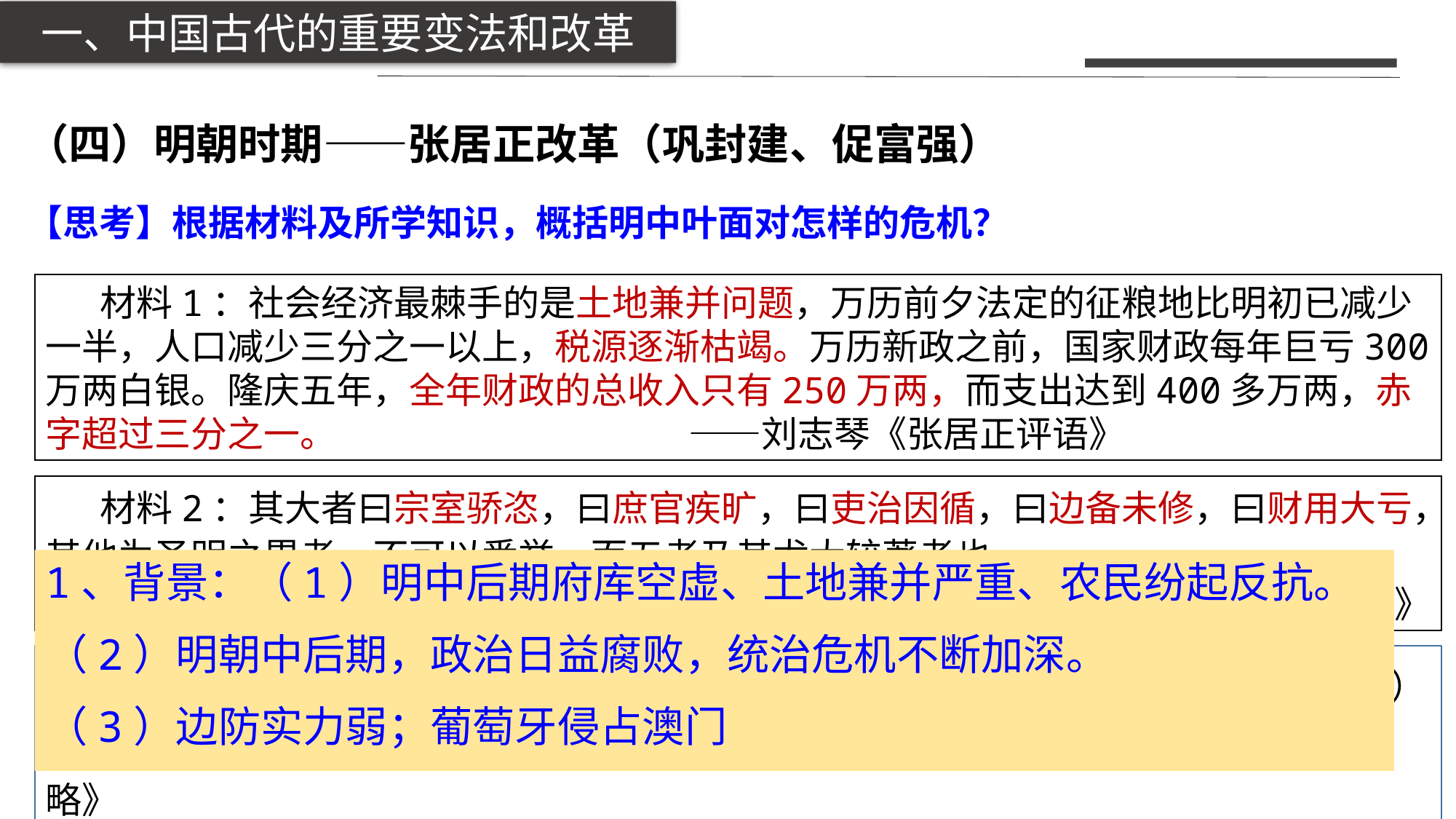

一、中国古代的重要变法和改革

（四）明朝时期——张居正改革（巩封建、促富强）
【思考】根据材料及所学知识，概括明中叶面对怎样的危机？
材料1：社会经济最棘手的是土地兼并问题，万历前夕法定的征粮地比明初已减少一半，人口减少三分之一以上，税源逐渐枯竭。万历新政之前，国家财政每年巨亏300万两白银。隆庆五年，全年财政的总收入只有250万两，而支出达到400多万两，赤字超过三分之一。                                           ——刘志琴《张居正评语》
材料2：其大者曰宗室骄恣，曰庶官疾旷，曰吏治因循，曰边备未修，曰财用大亏，其他为圣明之累者，不可以悉举，而五者乃其尤大较著者也。
——张居正《论时政疏》
1、背景：（1）明中后期府库空虚、土地兼并严重、农民纷起反抗。
（2）明朝中后期，政治日益腐败，统治危机不断加深。
（3）边防实力弱；葡萄牙侵占澳门
材料3：嘉靖三十二年（1553年），葡萄牙人“托言舟触风浪，愿借濠境（即澳门）地暴（通“曝”晒）诸水溃贡物，海道副使（官员）汪柏许之”。     ——《澳门纪略》